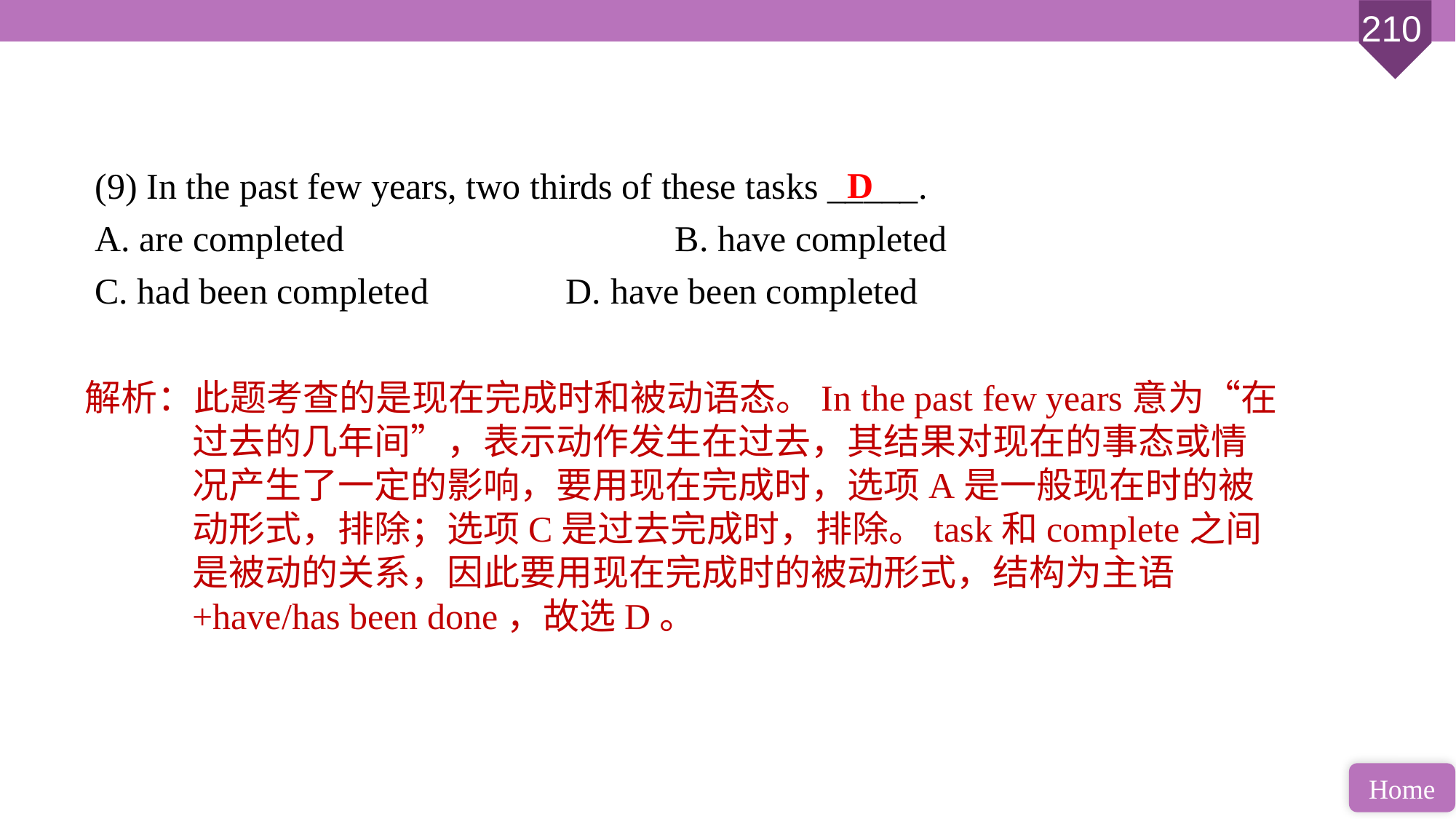

(9) In the past few years, two thirds of these tasks _____.
A. are completed 			B. have completed
C. had been completed 		D. have been completed
D
解析：此题考查的是现在完成时和被动语态。In the past few years意为“在过去的几年间”，表示动作发生在过去，其结果对现在的事态或情况产生了一定的影响，要用现在完成时，选项A是一般现在时的被动形式，排除；选项C是过去完成时，排除。task和complete之间是被动的关系，因此要用现在完成时的被动形式，结构为主语+have/has been done，故选D。